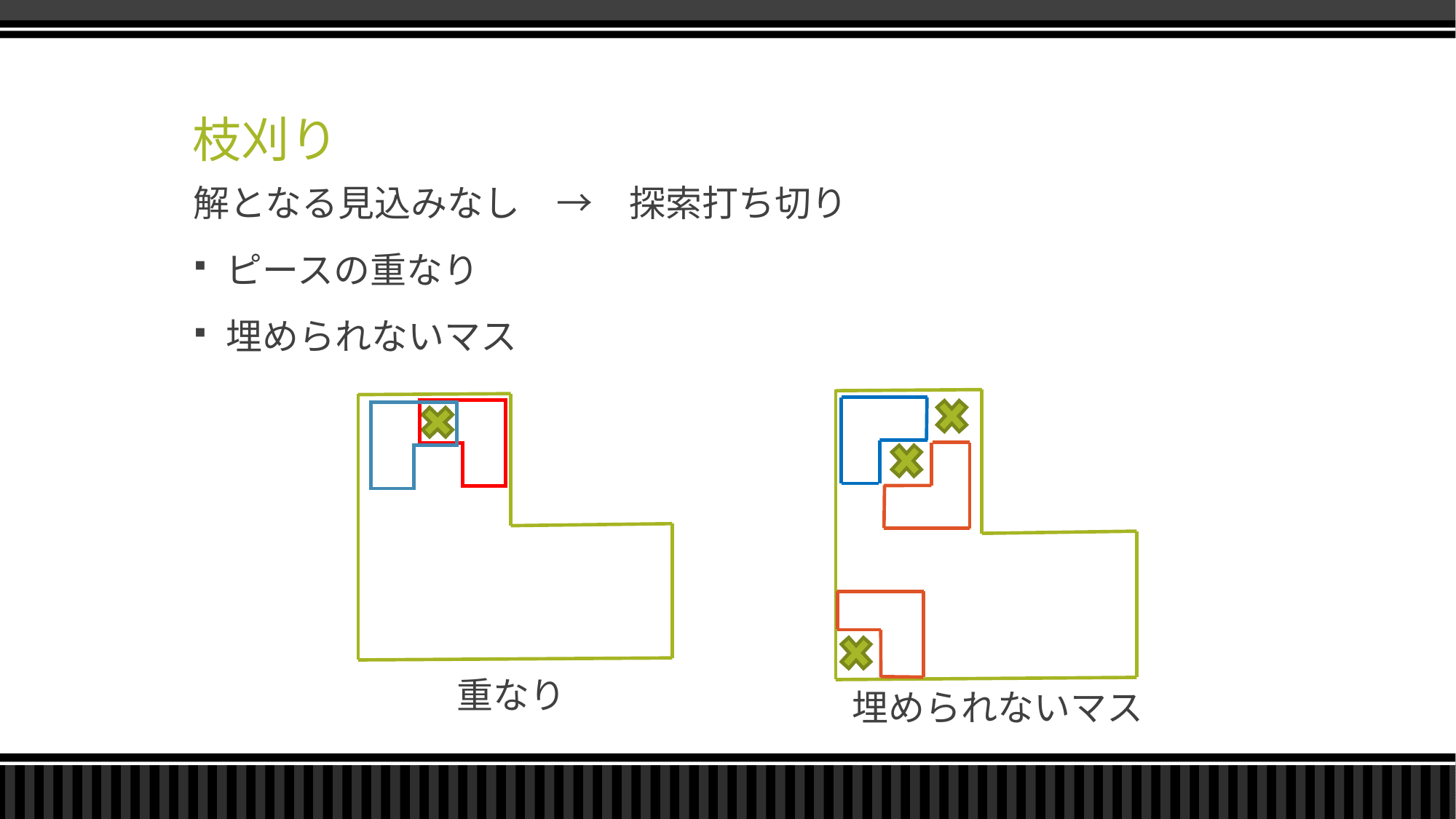

# 枝刈り
解となる見込みなし　→　探索打ち切り
ピースの重なり
埋められないマス
埋められないマス

重なり